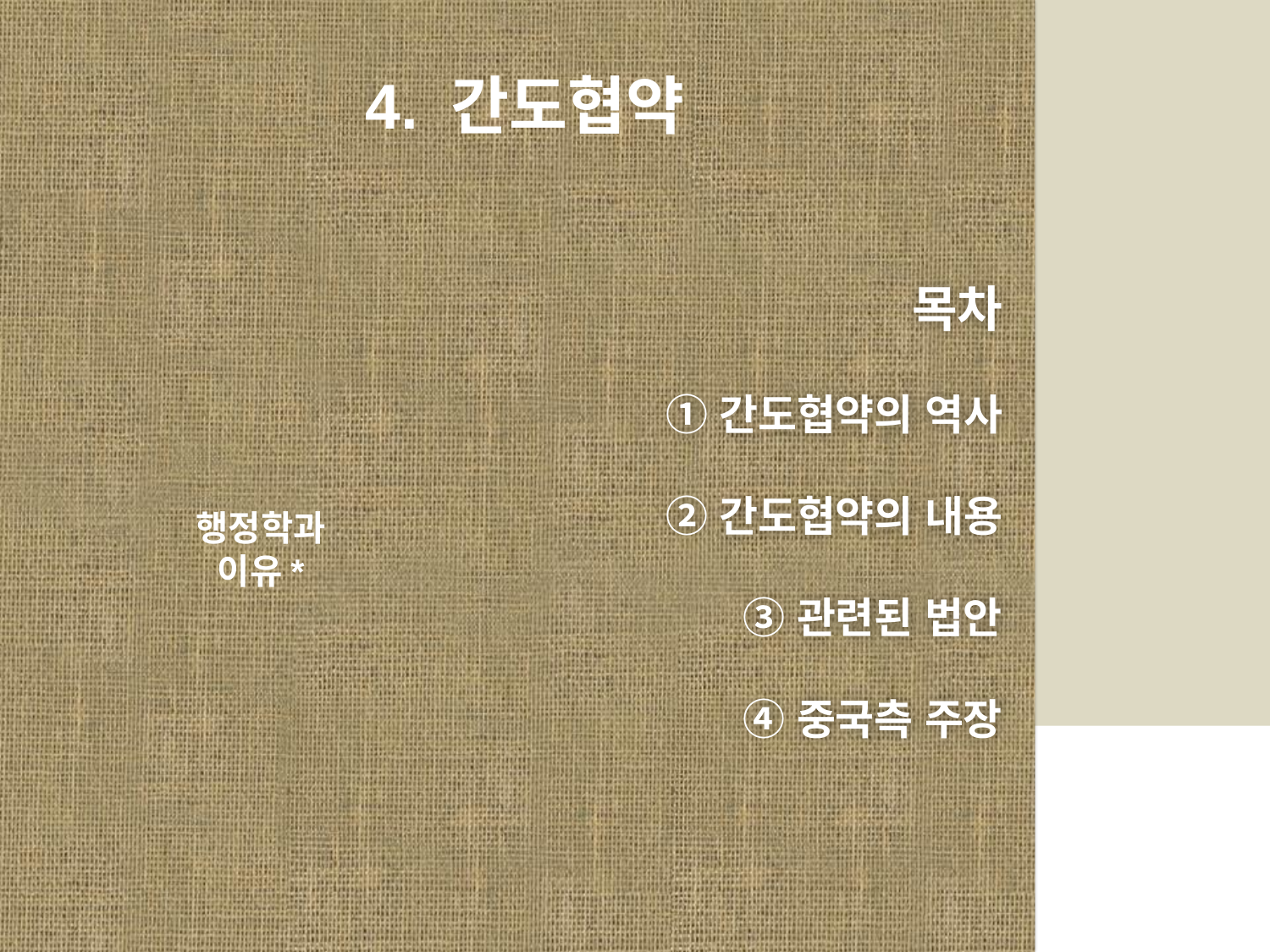

4. 간도협약
# 목차 ① 간도협약의 역사 ② 간도협약의 내용 ③ 관련된 법안 ④ 중국측 주장
행정학과
이유*